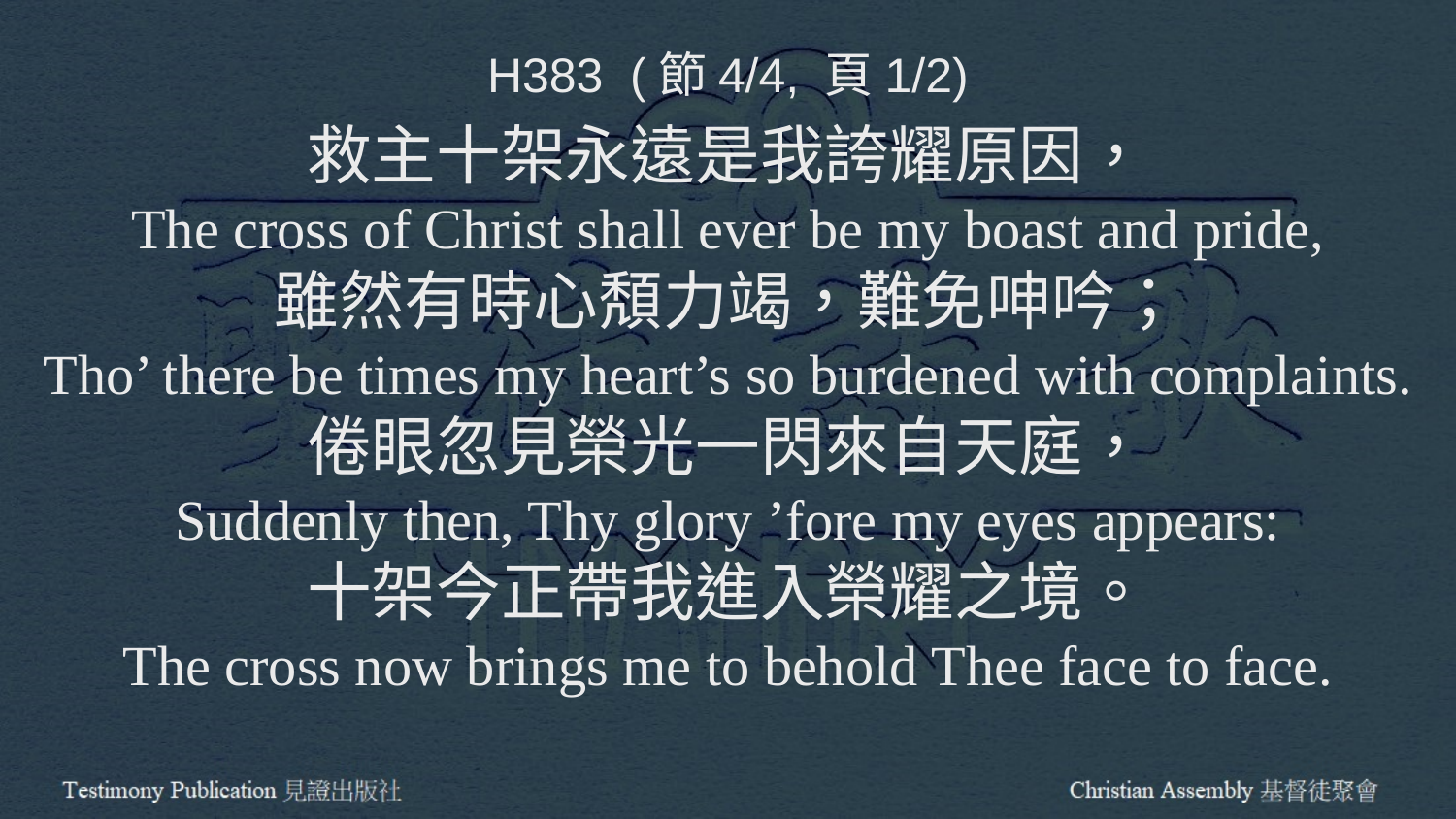

H383  (節4/4, 頁1/2)
救主十架永遠是我誇耀原因，
The cross of Christ shall ever be my boast and pride,
雖然有時心頽力竭，難免呻吟；
Tho’ there be times my heart’s so burdened with complaints.
倦眼忽見榮光一閃來自天庭，
Suddenly then, Thy glory ’fore my eyes appears:
十架今正帶我進入榮耀之境。
The cross now brings me to behold Thee face to face.